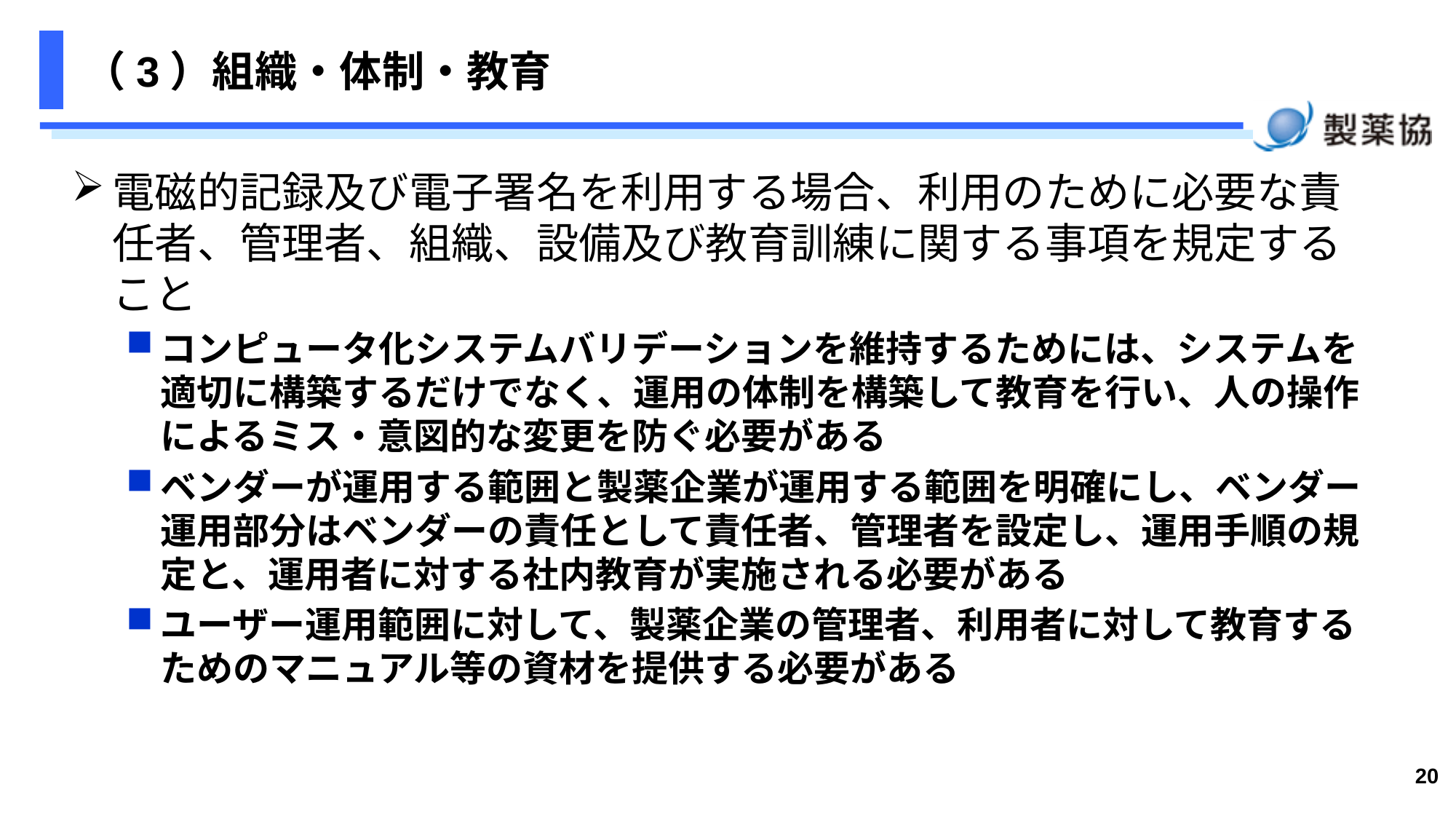

# （3）組織・体制・教育
電磁的記録及び電子署名を利用する場合、利用のために必要な責任者、管理者、組織、設備及び教育訓練に関する事項を規定すること
コンピュータ化システムバリデーションを維持するためには、システムを適切に構築するだけでなく、運用の体制を構築して教育を行い、人の操作によるミス・意図的な変更を防ぐ必要がある
ベンダーが運用する範囲と製薬企業が運用する範囲を明確にし、ベンダー運用部分はベンダーの責任として責任者、管理者を設定し、運用手順の規定と、運用者に対する社内教育が実施される必要がある
ユーザー運用範囲に対して、製薬企業の管理者、利用者に対して教育するためのマニュアル等の資材を提供する必要がある
20